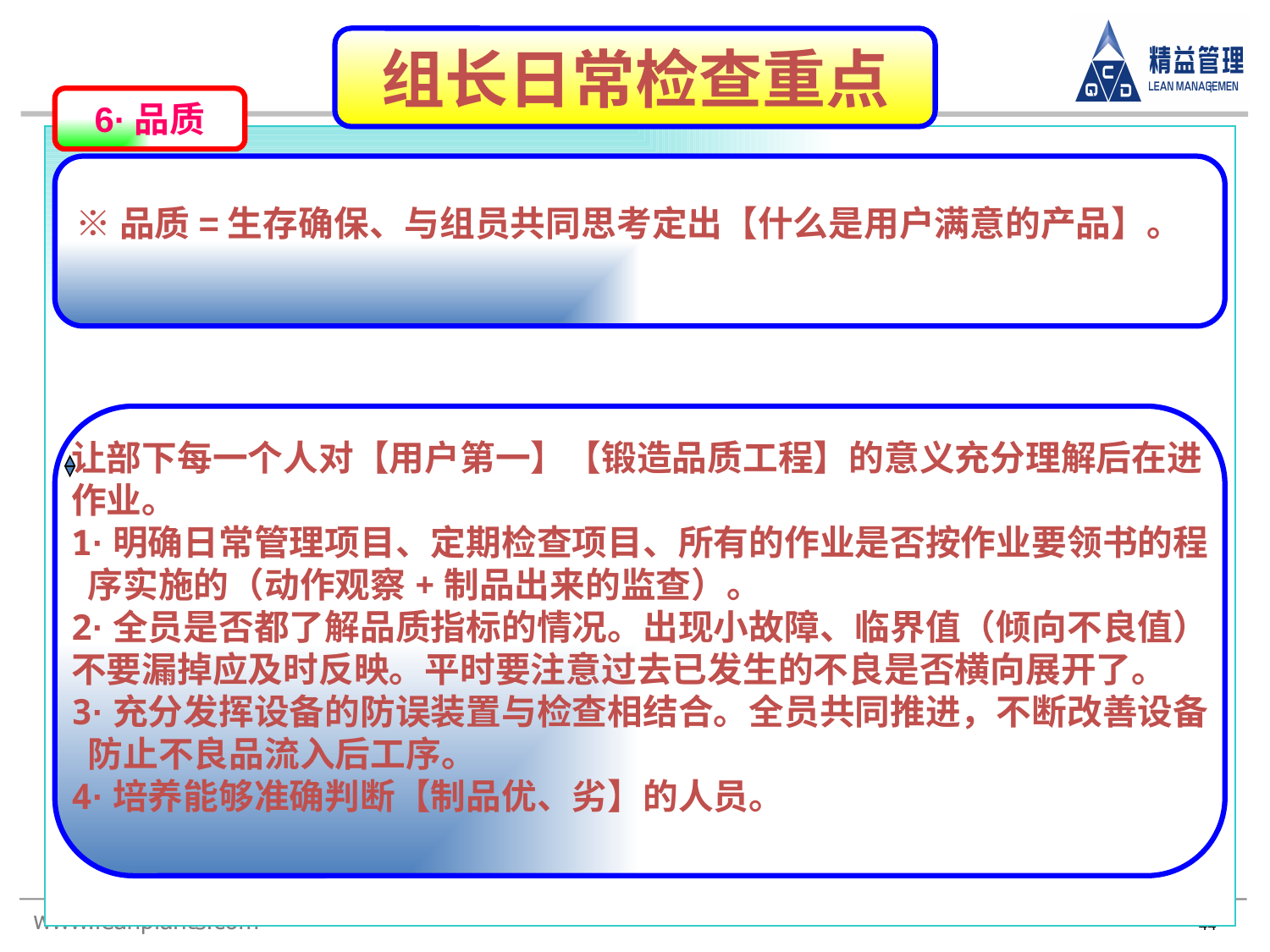

组长日常检查重点
#
6·品质

※品质=生存确保、与组员共同思考定出【什么是用户满意的产品】。

让部下每一个人对【用户第一】【锻造品质工程】的意义充分理解后在进
作业。
1·明确日常管理项目、定期检查项目、所有的作业是否按作业要领书的程
 序实施的（动作观察+制品出来的监查）。
2·全员是否都了解品质指标的情况。出现小故障、临界值（倾向不良值）
不要漏掉应及时反映。平时要注意过去已发生的不良是否横向展开了。
3·充分发挥设备的防误装置与检查相结合。全员共同推进，不断改善设备
 防止不良品流入后工序。
4·培养能够准确判断【制品优、劣】的人员。